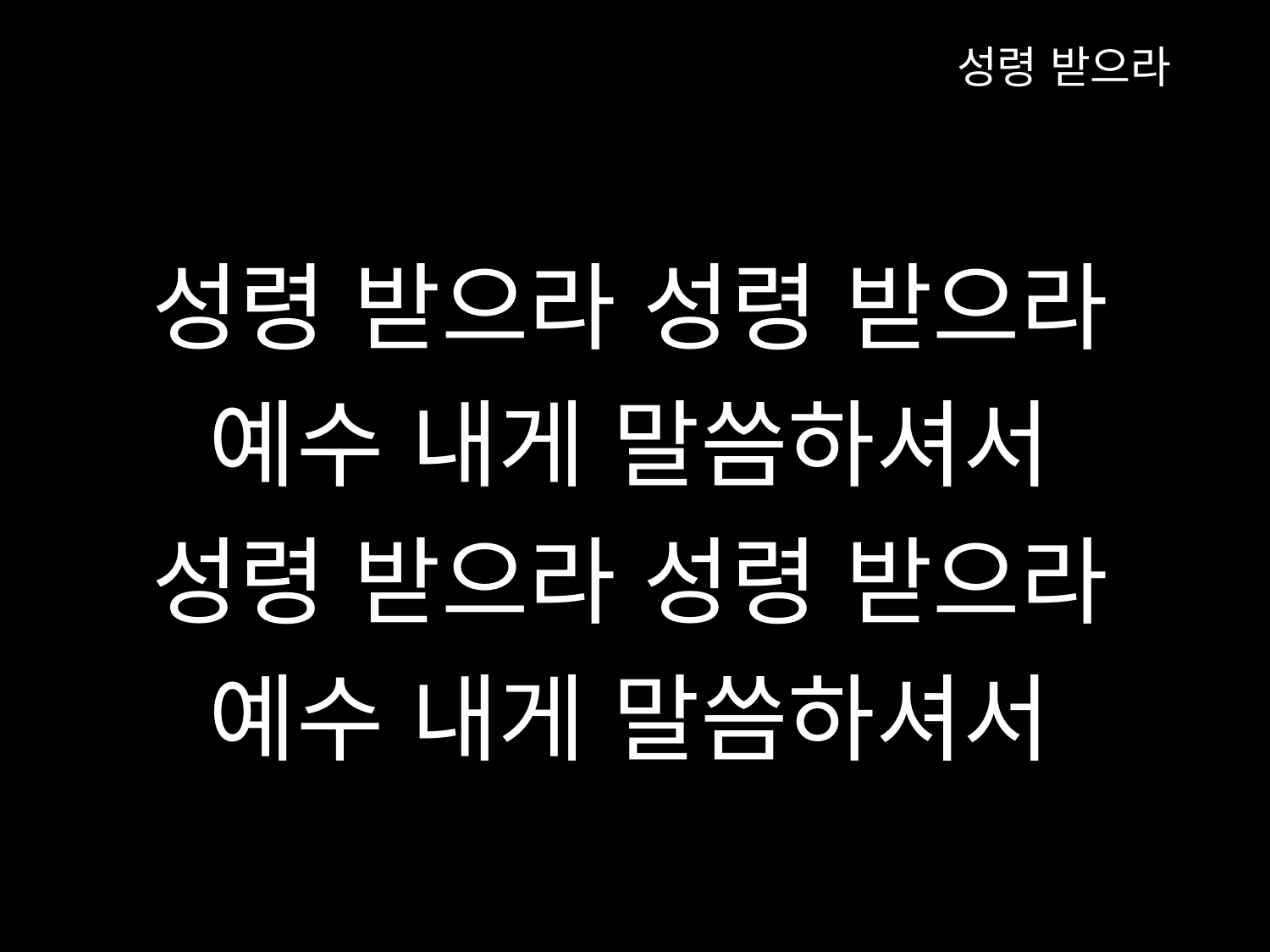

성령 받으라
성령 받으라 성령 받으라
예수 내게 말씀하셔서
성령 받으라 성령 받으라
예수 내게 말씀하셔서